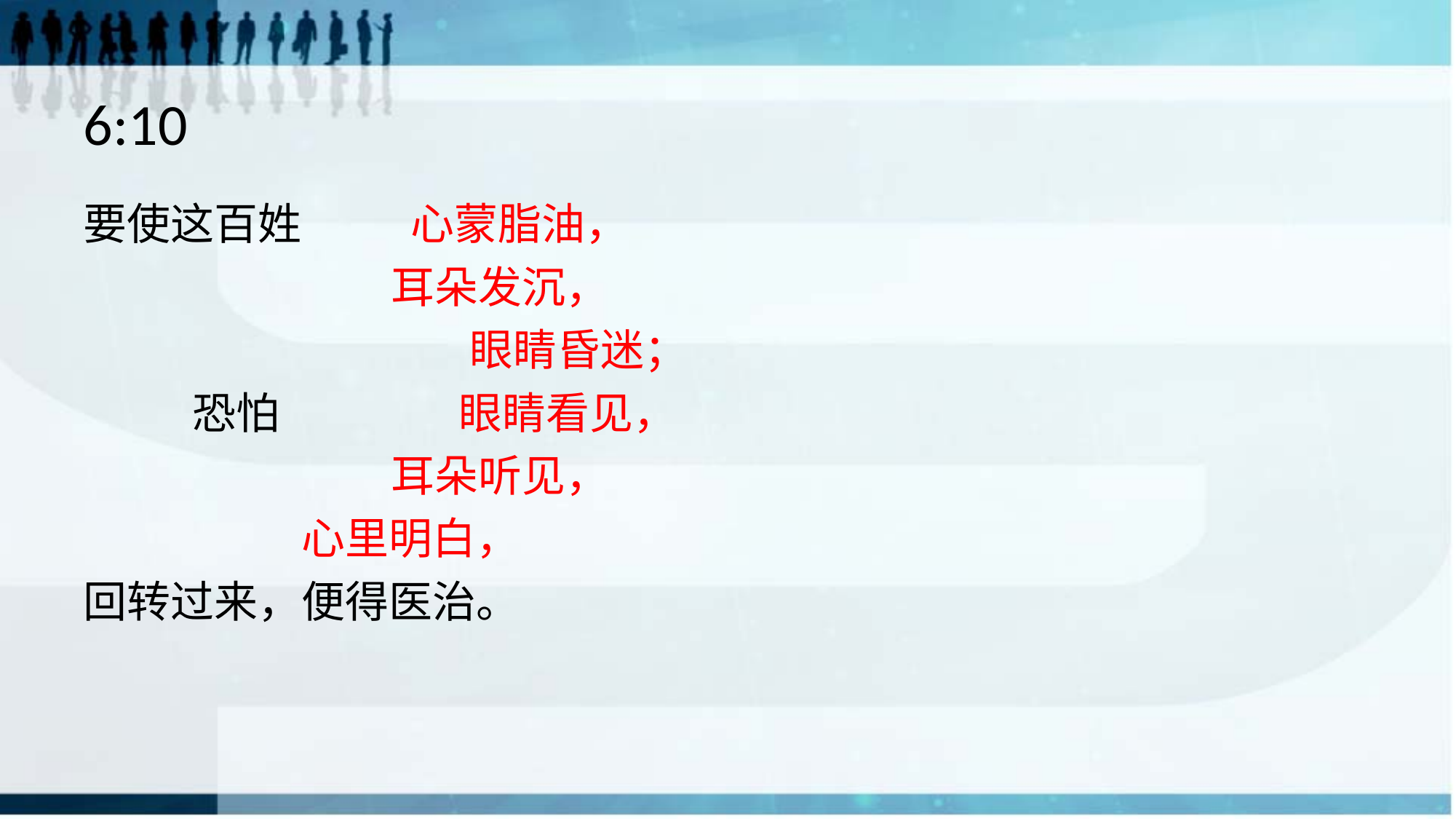

# 6:10
要使这百姓	心蒙脂油，
		        耳朵发沉，
		                眼睛昏迷；
	恐怕	                眼睛看见，
		        耳朵听见，
		心里明白，
回转过来，便得医治。